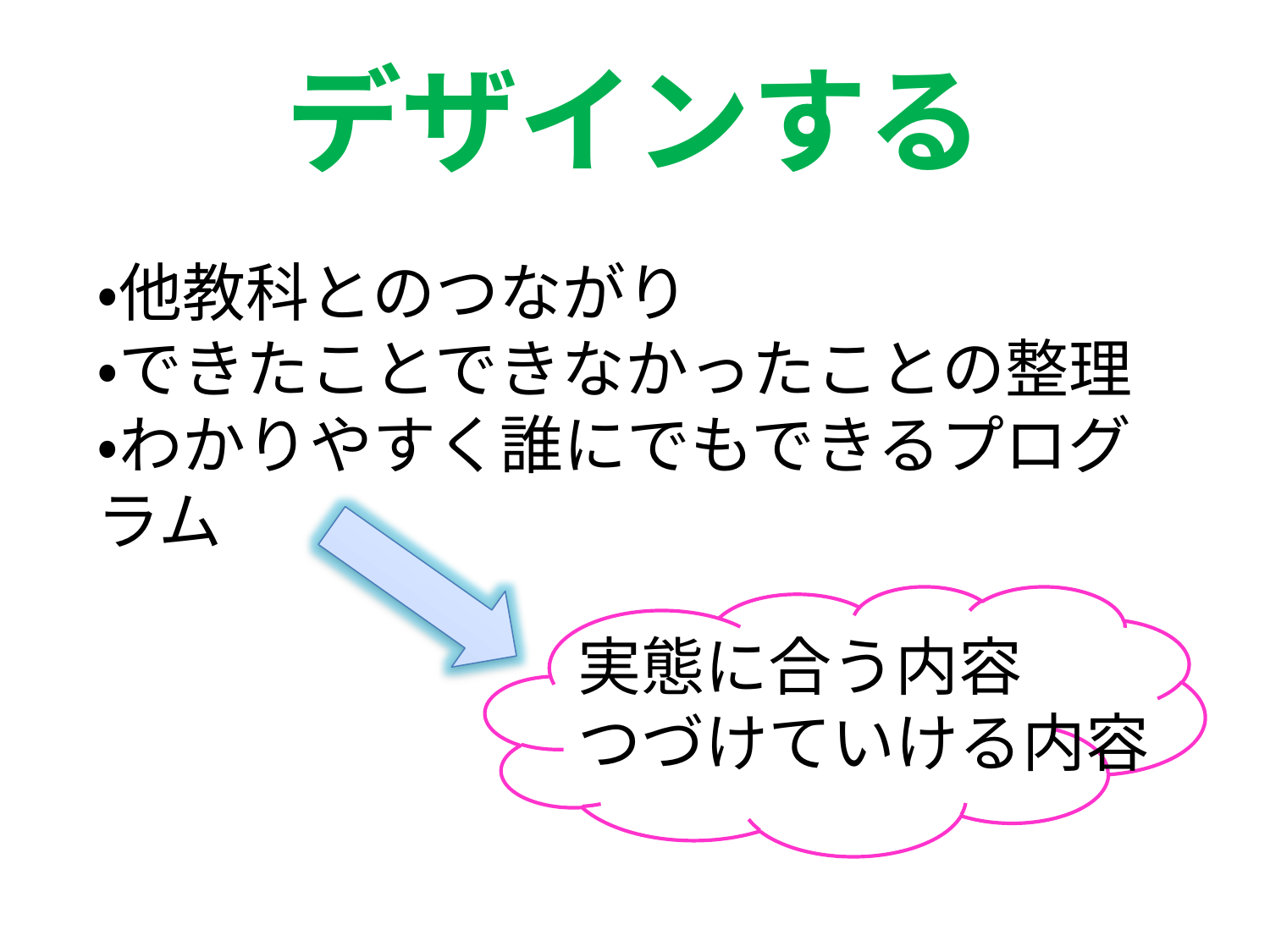

# デザインする
・他教科とのつながり
・できたことできなかったことの整理
・わかりやすく誰にでもできるプログラム

実態に合う内容
つづけていける内容